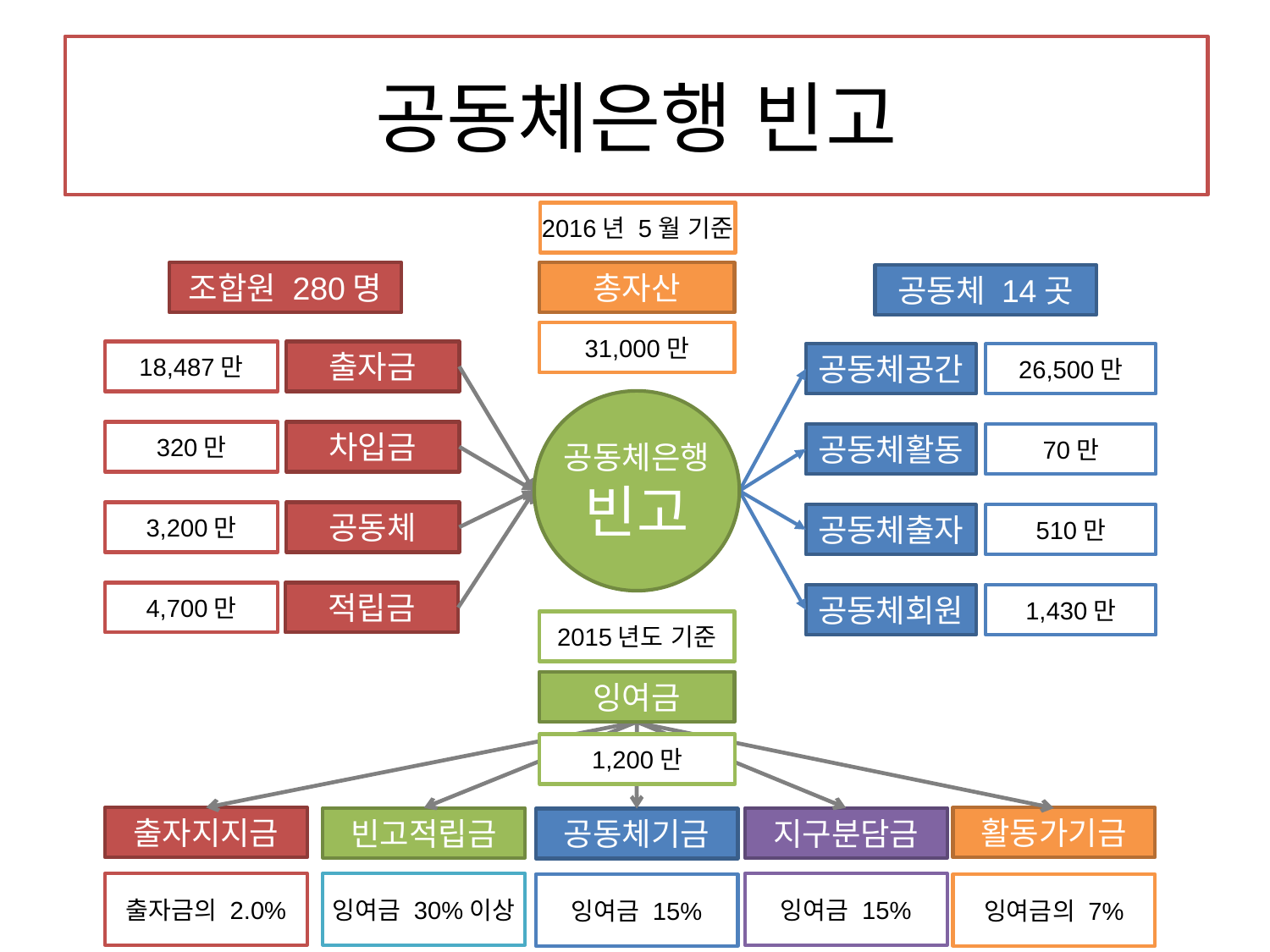

공동체은행 빈고
#
2016년 5월 기준
총자산
31,000만
조합원 280명
18,487만
출자금
320만
차입금
3,200만
공동체
4,700만
적립금
공동체 14곳
공동체공간
26,500만
공동체활동
70만
공동체출자
510만
공동체회원
1,430만
공동체은행
빈고
2015년도 기준
잉여금
1,200만
출자지지금
활동가기금
빈고적립금
지구분담금
공동체기금
출자금의 2.0%
잉여금 30%이상
잉여금 15%
잉여금 15%
잉여금의 7%